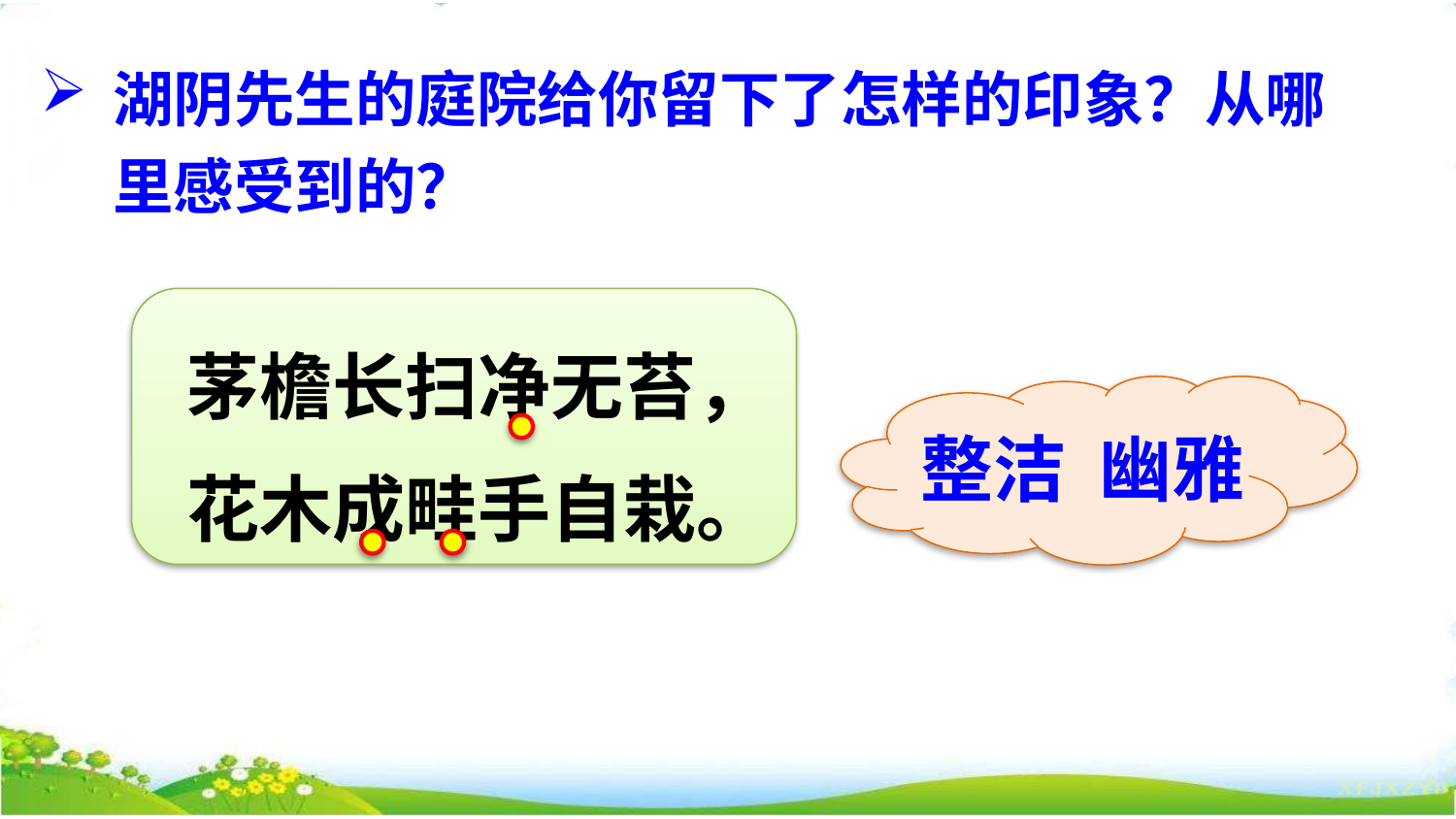

湖阴先生的庭院给你留下了怎样的印象？从哪里感受到的？

茅檐长扫净无苔，
花木成畦手自栽。

整洁  幽雅